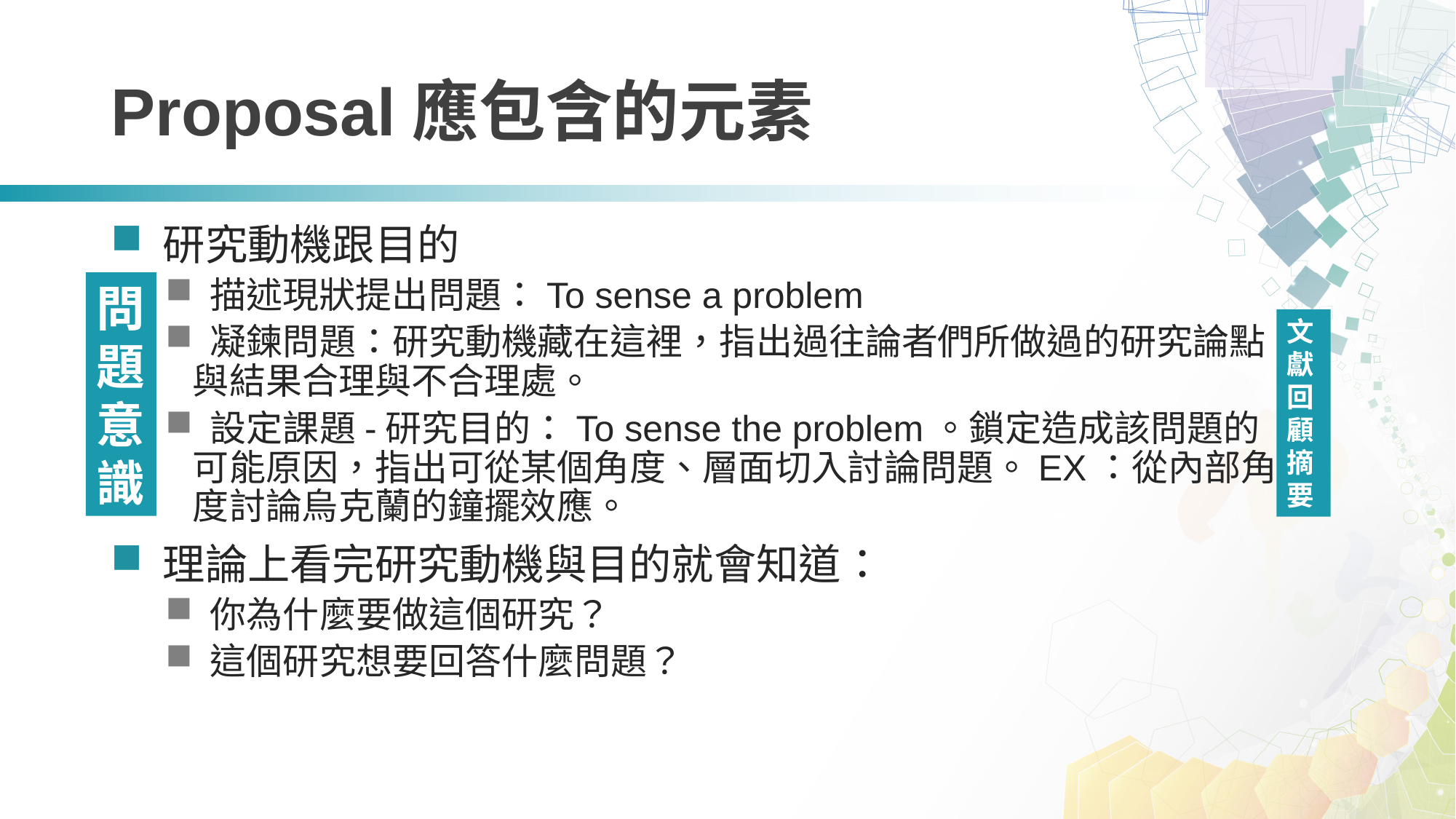

# Proposal應包含的元素
 研究動機跟目的
 描述現狀提出問題：To sense a problem
 凝鍊問題：研究動機藏在這裡，指出過往論者們所做過的研究論點與結果合理與不合理處。
 設定課題-研究目的：To sense the problem。鎖定造成該問題的可能原因，指出可從某個角度、層面切入討論問題。EX：從內部角度討論烏克蘭的鐘擺效應。
 理論上看完研究動機與目的就會知道：
 你為什麼要做這個研究？
 這個研究想要回答什麼問題？

問題意識
文獻回顧摘要